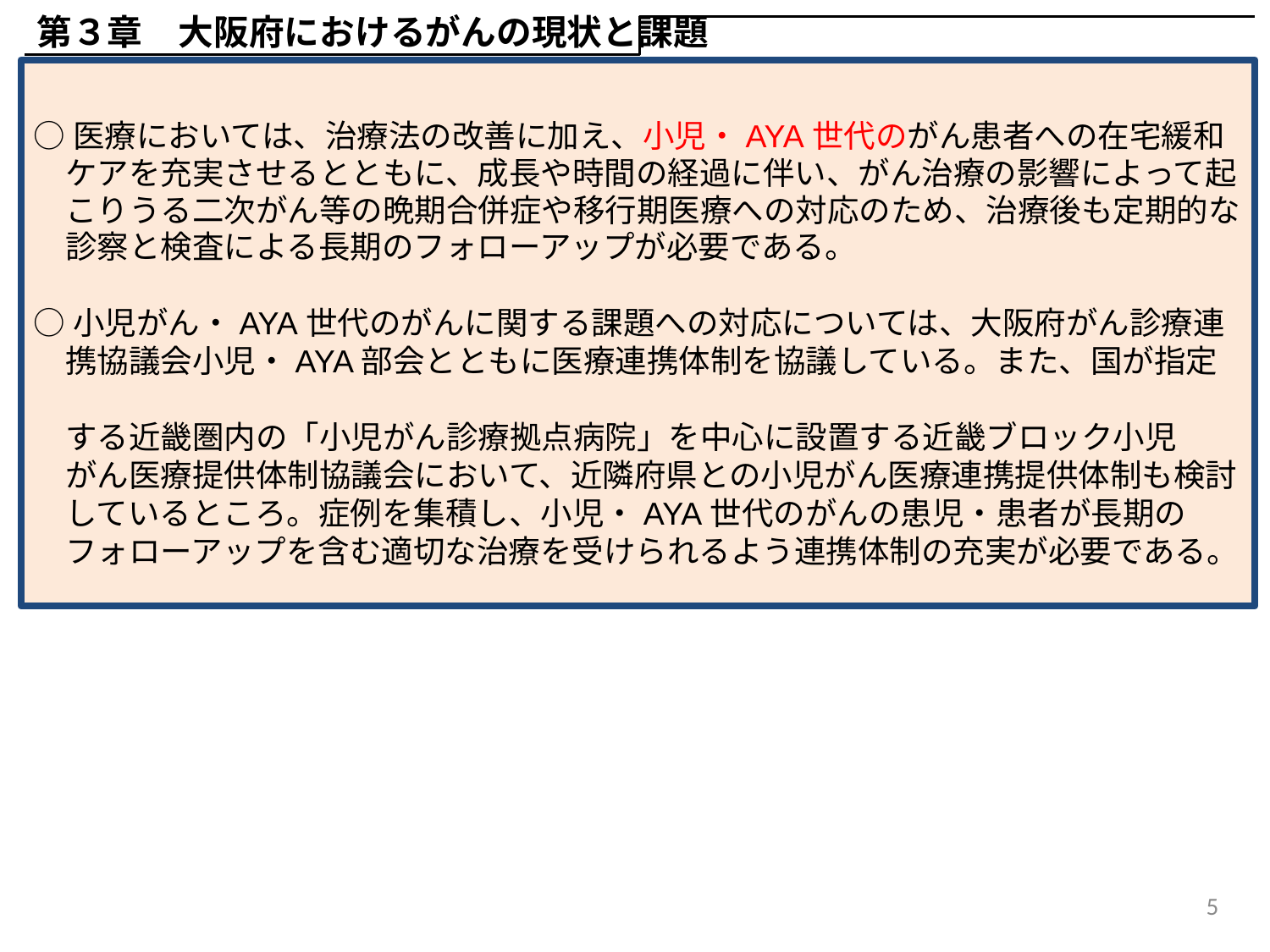

第３章　大阪府におけるがんの現状と課題

○医療においては、治療法の改善に加え、小児・AYA世代のがん患者への在宅緩和
　ケアを充実させるとともに、成長や時間の経過に伴い、がん治療の影響によって起
　こりうる二次がん等の晩期合併症や移行期医療への対応のため、治療後も定期的な
　診察と検査による長期のフォローアップが必要である。

○小児がん・AYA世代のがんに関する課題への対応については、大阪府がん診療連
　携協議会小児・AYA部会とともに医療連携体制を協議している。また、国が指定
　する近畿圏内の「小児がん診療拠点病院」を中心に設置する近畿ブロック小児
　がん医療提供体制協議会において、近隣府県との小児がん医療連携提供体制も検討
　しているところ。症例を集積し、小児・AYA世代のがんの患児・患者が長期の
　フォローアップを含む適切な治療を受けられるよう連携体制の充実が必要である。

5